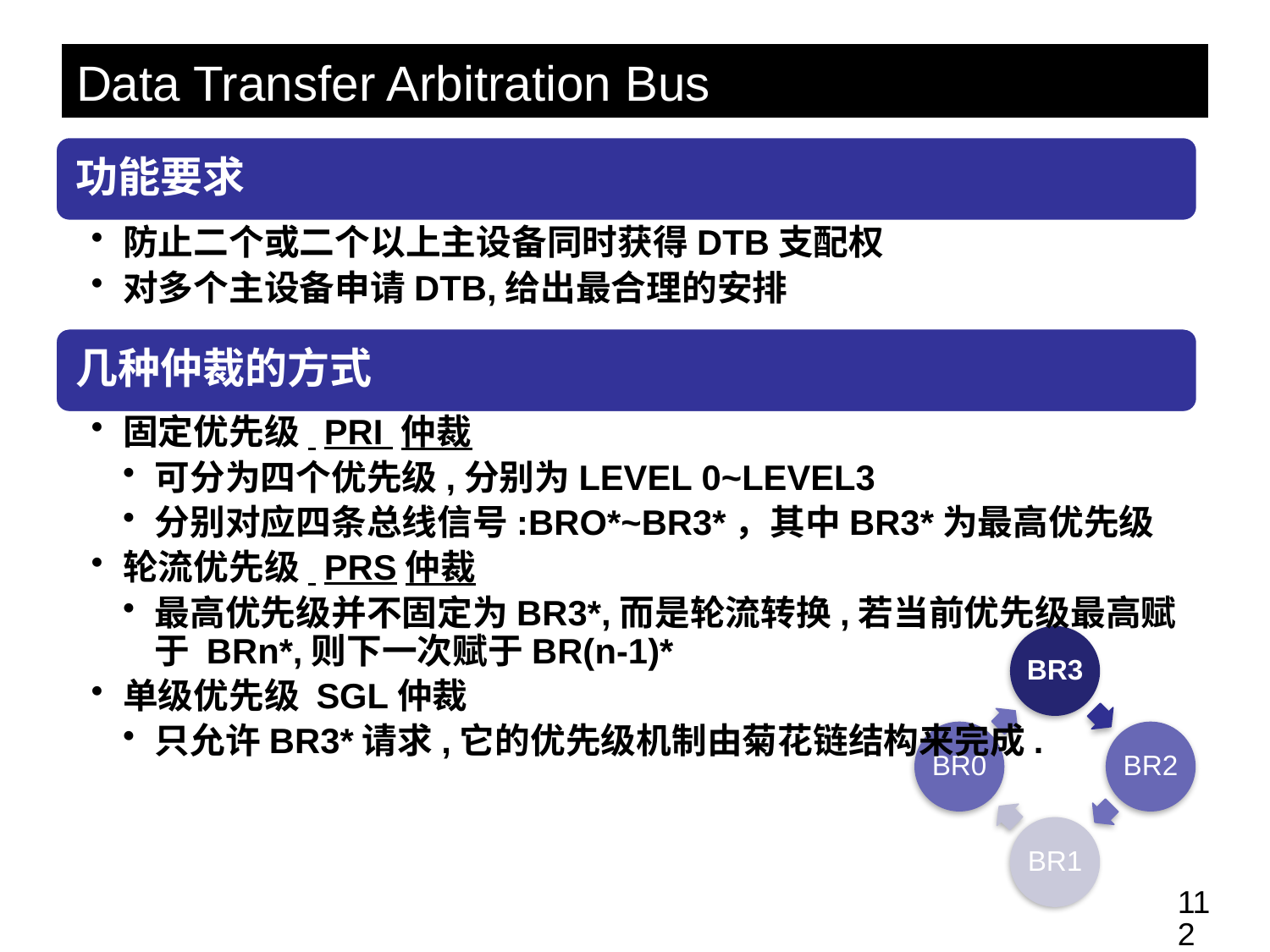

# Data Transfer Arbitration Bus
功能要求
防止二个或二个以上主设备同时获得DTB支配权
对多个主设备申请DTB,给出最合理的安排
几种仲裁的方式
固定优先级  PRI 仲裁
可分为四个优先级,分别为LEVEL 0~LEVEL3
分别对应四条总线信号:BRO*~BR3*，其中BR3*为最高优先级
轮流优先级  PRS仲裁
最高优先级并不固定为BR3*,而是轮流转换,若当前优先级最高赋于 BRn*,则下一次赋于BR(n-1)*
单级优先级 SGL仲裁
只允许BR3*请求,它的优先级机制由菊花链结构来完成.
BR3

BR2

BR1

BR0

112